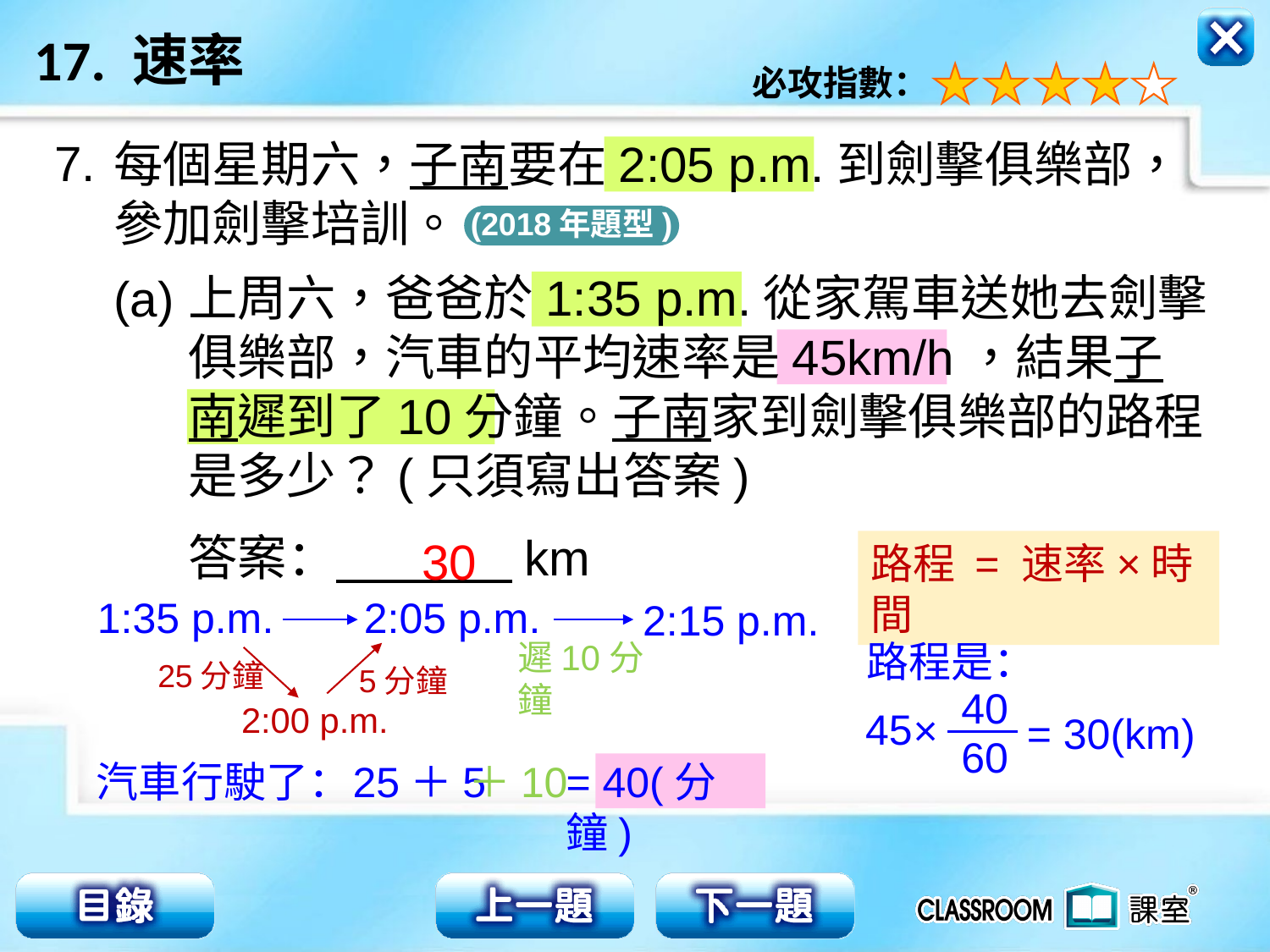

7.
每個星期六，子南要在2:05 p.m.到劍擊俱樂部，參加劍擊培訓。

(2018年題型)
上周六，爸爸於1:35 p.m.從家駕車送她去劍擊俱樂部，汽車的平均速率是45km/h，結果子南遲到了10分鐘。子南家到劍擊俱樂部的路程是多少？(只須寫出答案)
(a)

答案：                km
30
路程 = 速率×時間
1:35 p.m.
2:05 p.m.
2:15 p.m.
路程是：
遲10分鐘
25分鐘
5分鐘
40
60
×
45
2:00 p.m.
= 30(km)
汽車行駛了：
25＋5
＋10
= 40(分鐘)